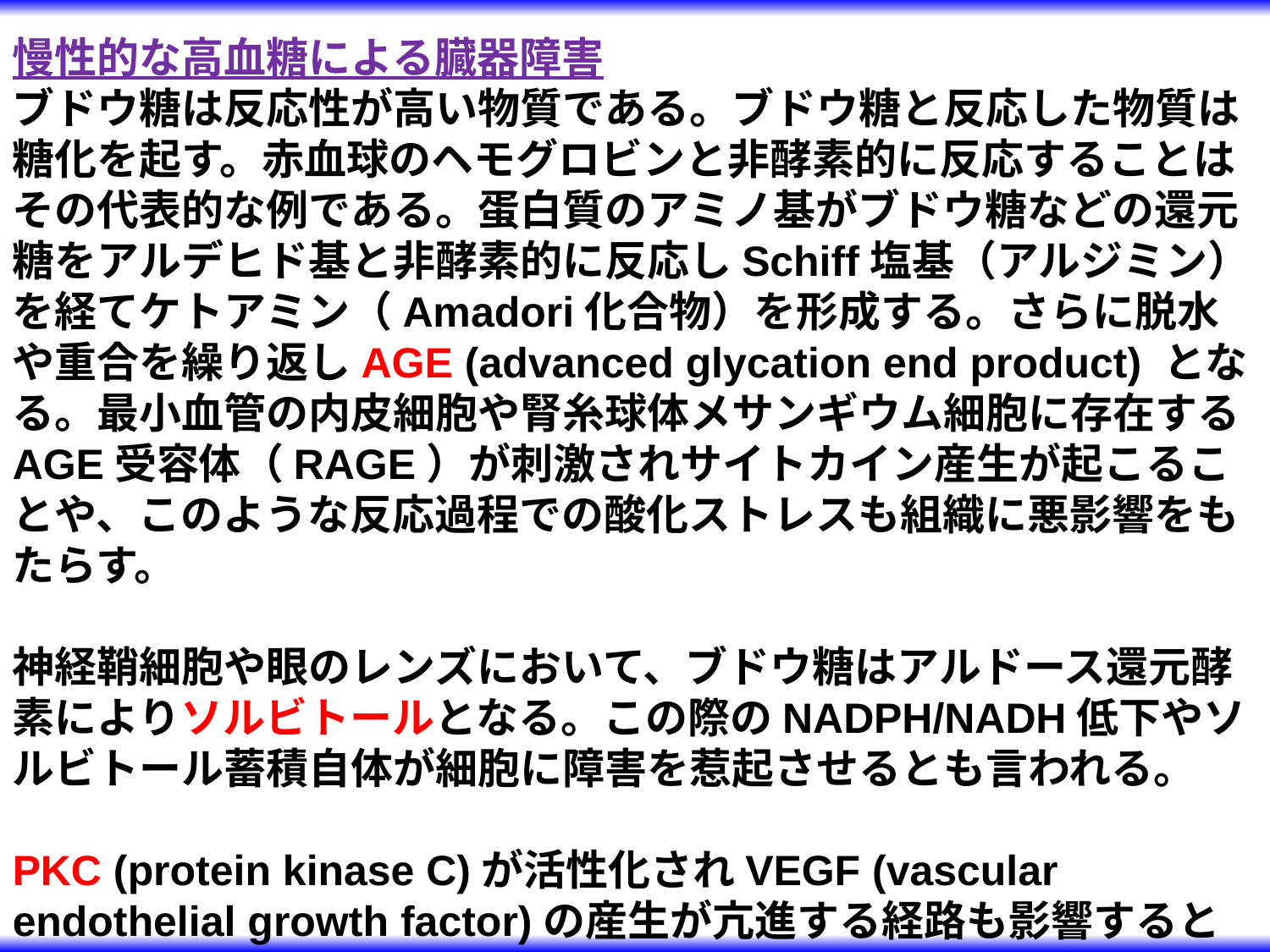

慢性的な高血糖による臓器障害
ブドウ糖は反応性が高い物質である。ブドウ糖と反応した物質は糖化を起す。赤血球のヘモグロビンと非酵素的に反応することはその代表的な例である。蛋白質のアミノ基がブドウ糖などの還元糖をアルデヒド基と非酵素的に反応しSchiff塩基（アルジミン）を経てケトアミン（Amadori化合物）を形成する。さらに脱水や重合を繰り返しAGE (advanced glycation end product) となる。最小血管の内皮細胞や腎糸球体メサンギウム細胞に存在するAGE受容体（RAGE）が刺激されサイトカイン産生が起こることや、このような反応過程での酸化ストレスも組織に悪影響をもたらす。

神経鞘細胞や眼のレンズにおいて、ブドウ糖はアルドース還元酵素によりソルビトールとなる。この際のNADPH/NADH低下やソルビトール蓄積自体が細胞に障害を惹起させるとも言われる。

PKC (protein kinase C)が活性化されVEGF (vascular endothelial growth factor)の産生が亢進する経路も影響するとされている。